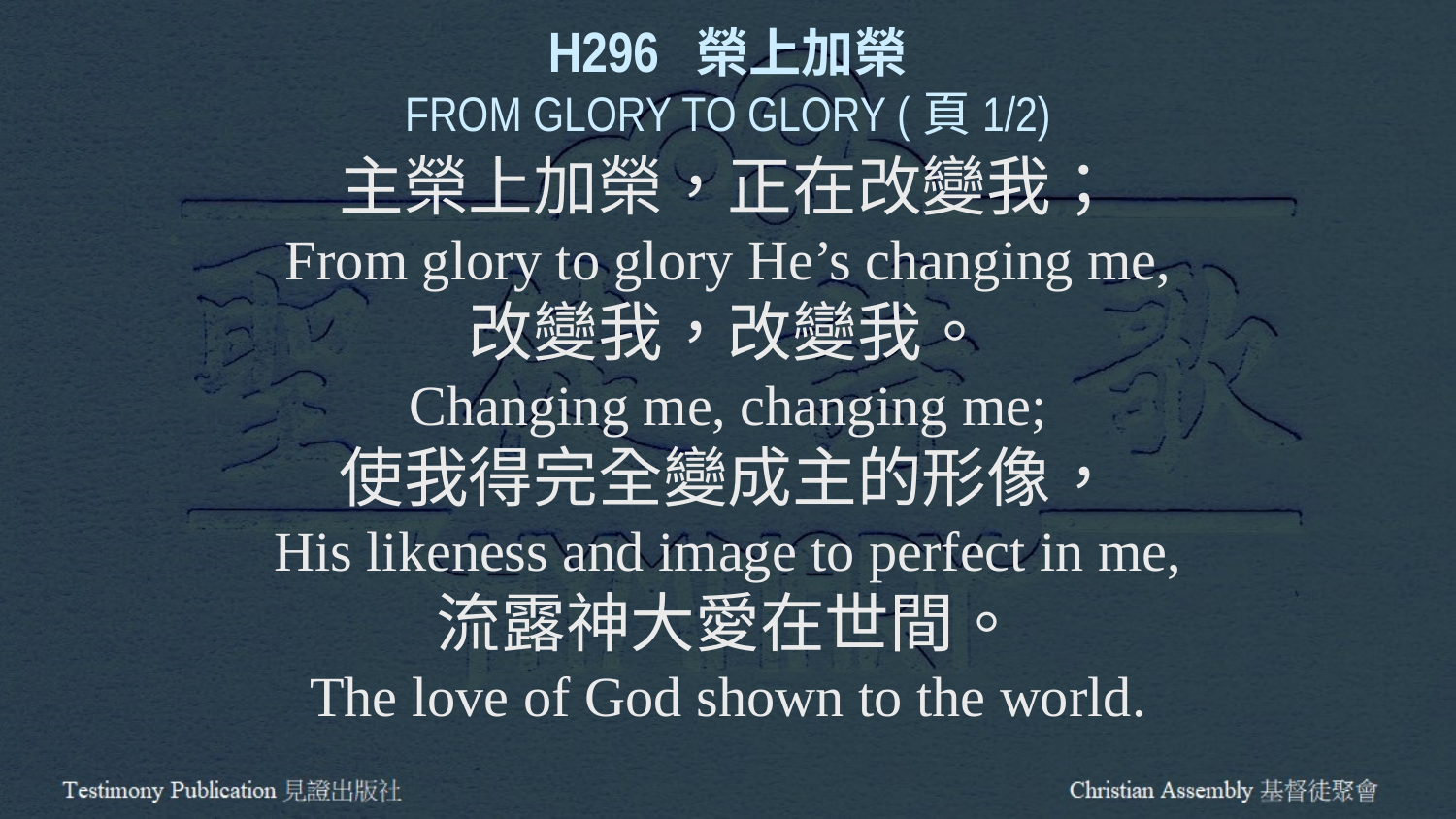

H296  榮上加榮
FROM GLORY TO GLORY (頁1/2)
主榮上加榮，正在改變我；
From glory to glory He’s changing me,
改變我，改變我。
Changing me, changing me;
使我得完全變成主的形像，
His likeness and image to perfect in me,
流露神大愛在世間。
The love of God shown to the world.